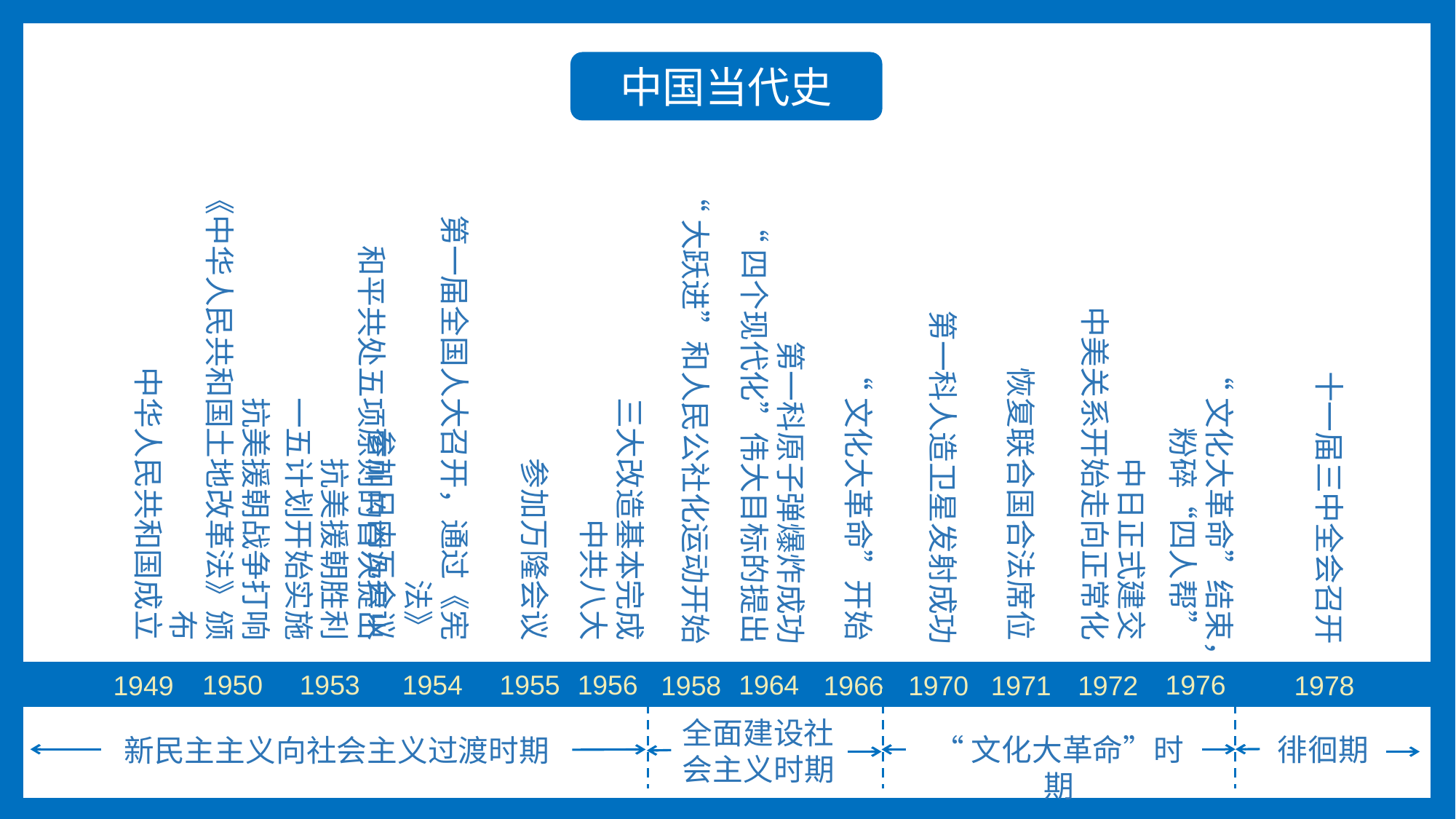

中国当代史
抗美援朝战争打响
《中华人民共和国土地改革法》颁布
和平共处五项原则的首次提出
抗美援朝胜利
一五计划开始实施
第一届全国人大召开，通过《宪法》
参加日内瓦会议
参加万隆会议
三大改造基本完成
中共八大
“文化大革命”开始
恢复联合国合法席位
中日正式建交
中美关系开始走向正常化
“大跃进”和人民公社化运动开始
第一科原子弹爆炸成功
“四个现代化”伟大目标的提出
第一科人造卫星发射成功
十一届三中全会召开
中华人民共和国成立
“文化大革命”结束，粉碎“四人帮”
1950
1953
1954
1955
1956
1964
1976

1949
1958
1966
1970
1971
1972
1978
全面建设社会主义时期
“文化大革命”时期
徘徊期
新民主主义向社会主义过渡时期